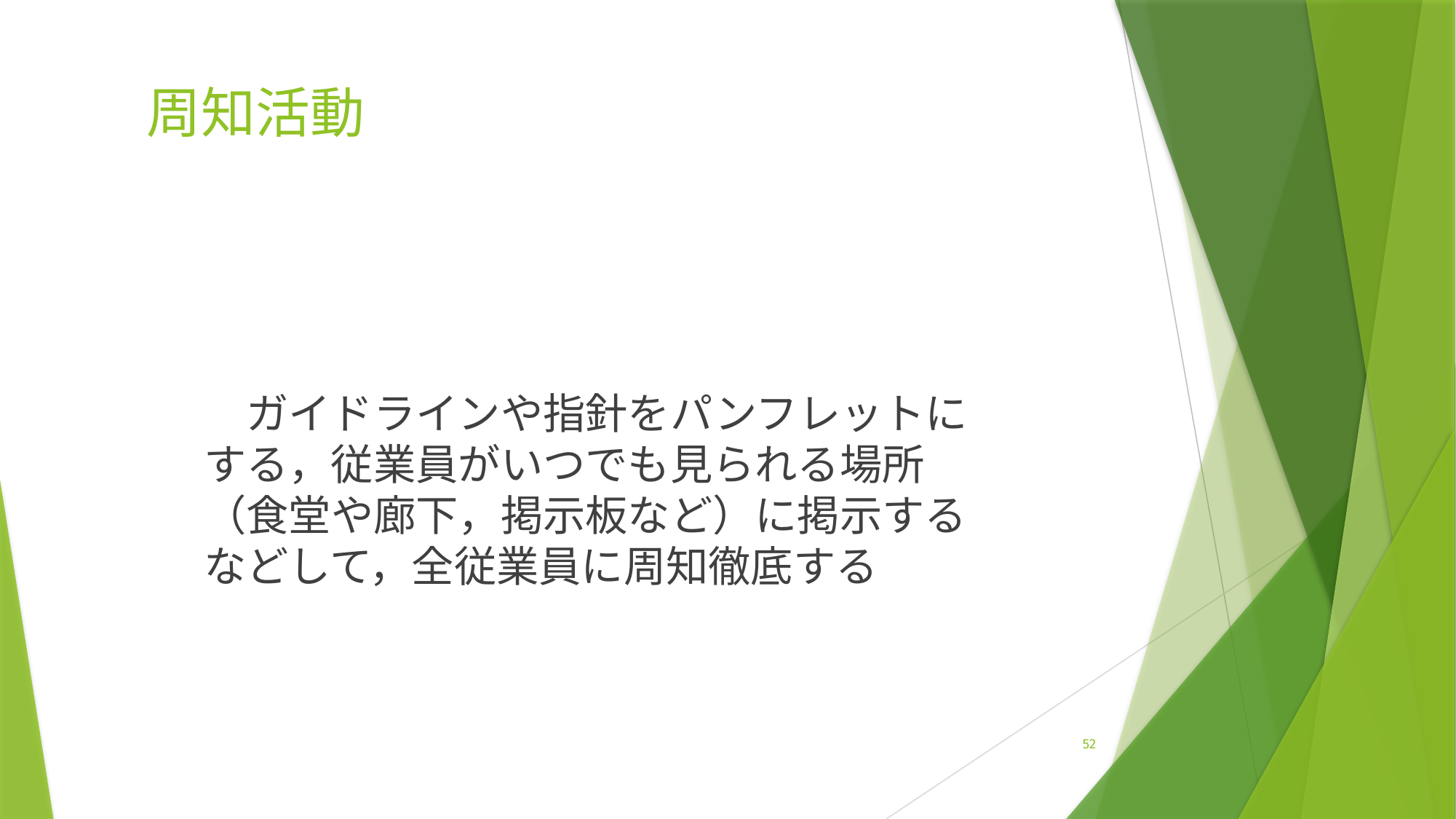

# 周知活動

　ガイドラインや指針をパンフレットに
する，従業員がいつでも見られる場所（食堂や廊下，掲示板など）に掲示するなどして，全従業員に周知徹底する
52